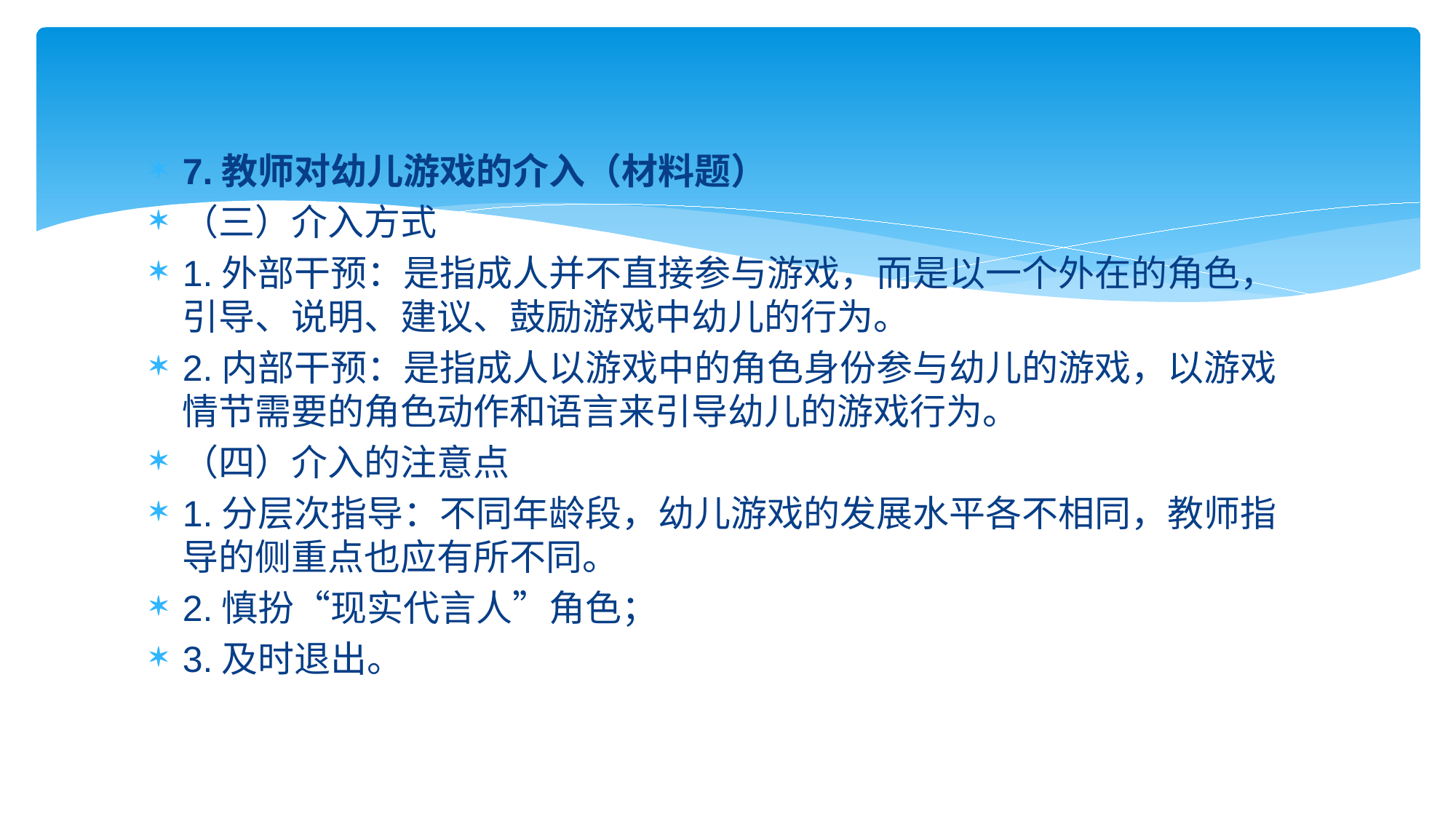

7.教师对幼儿游戏的介入（材料题）
（三）介入方式
1.外部干预：是指成人并不直接参与游戏，而是以一个外在的角色，引导、说明、建议、鼓励游戏中幼儿的行为。
2.内部干预：是指成人以游戏中的角色身份参与幼儿的游戏，以游戏情节需要的角色动作和语言来引导幼儿的游戏行为。
（四）介入的注意点
1.分层次指导：不同年龄段，幼儿游戏的发展水平各不相同，教师指导的侧重点也应有所不同。
2.慎扮“现实代言人”角色；
3.及时退出。